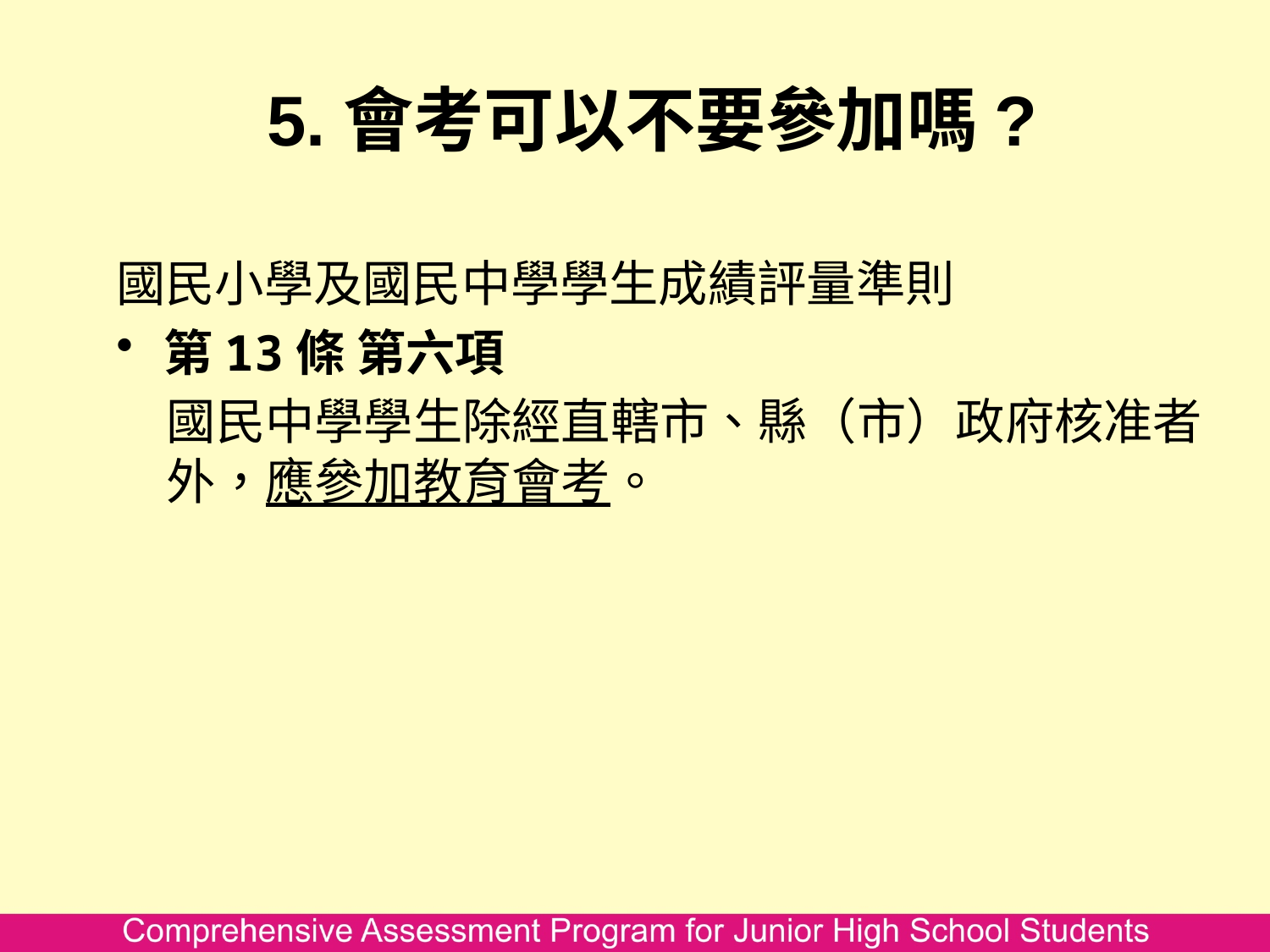

# 5.會考可以不要參加嗎?
國民小學及國民中學學生成績評量準則
第13條 第六項
國民中學學生除經直轄市、縣（市）政府核准者外，應參加教育會考。